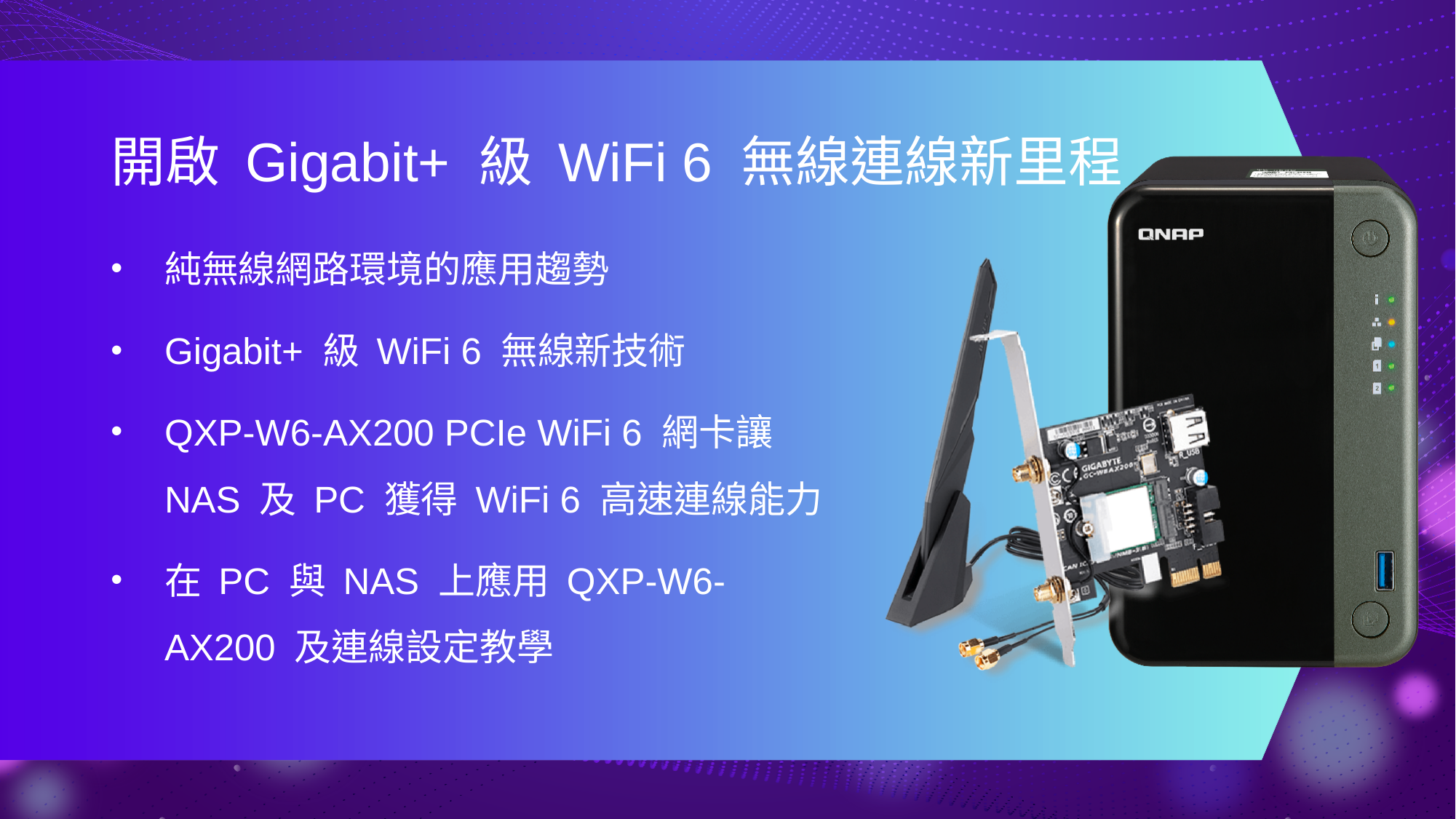

# 開啟 Gigabit+ 級 WiFi 6 無線連線新里程
純無線網路環境的應用趨勢
Gigabit+ 級 WiFi 6 無線新技術
QXP-W6-AX200 PCIe WiFi 6 網卡讓 NAS 及 PC 獲得 WiFi 6 高速連線能力
在 PC 與 NAS 上應用 QXP-W6-AX200 及連線設定教學